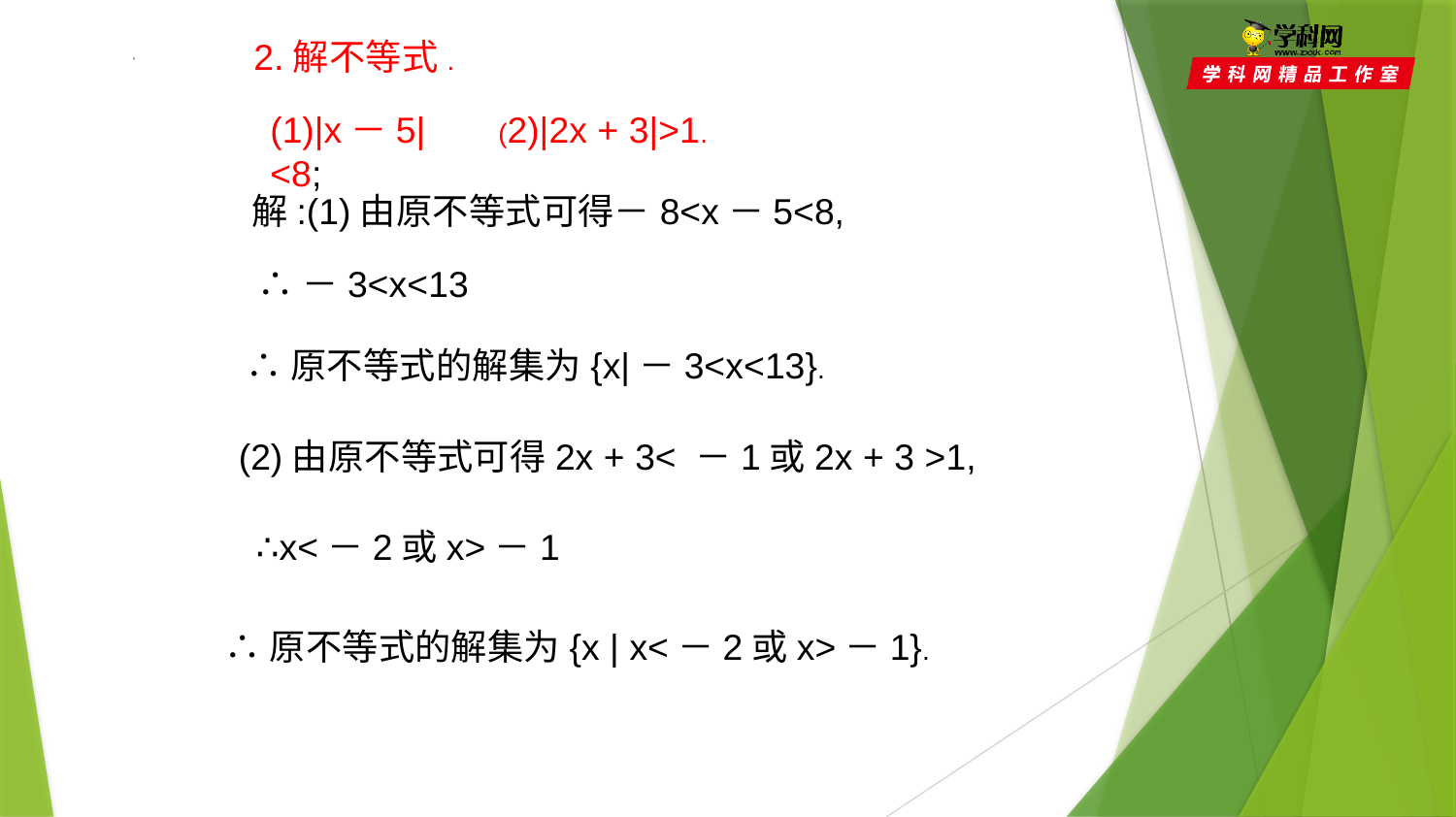

2.解不等式.
(1)|x－5|<8;
(2)|2x + 3|>1.
解:(1)由原不等式可得－8<x－5<8,
∴－3<x<13
∴原不等式的解集为{x|－3<x<13}.
(2)由原不等式可得2x + 3< －1或2x + 3 >1,
∴x<－2或x>－1
∴原不等式的解集为{x | x<－2或x>－1}.